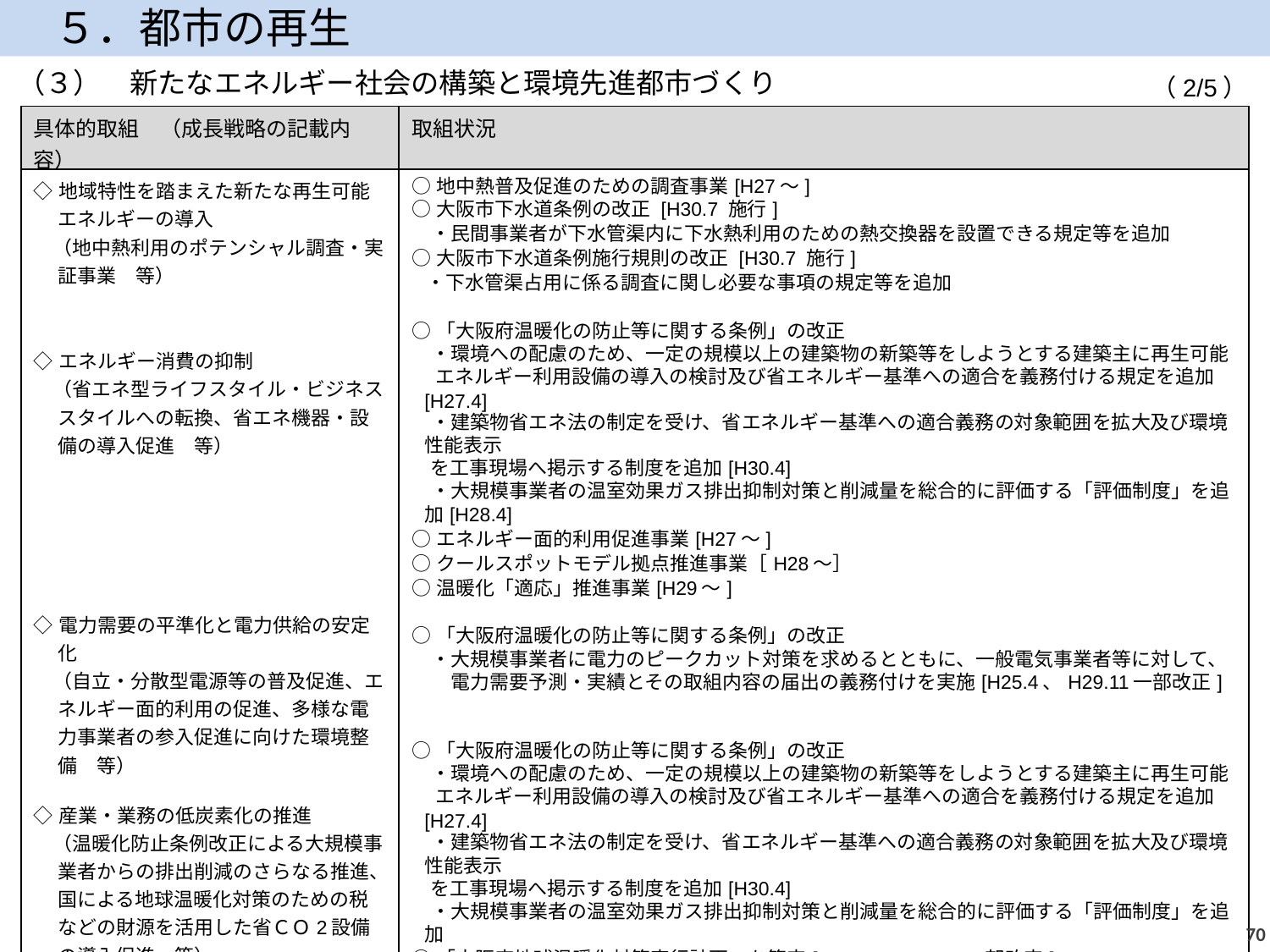

５．都市の再生
（３）　新たなエネルギー社会の構築と環境先進都市づくり
（2/5）
| 具体的取組　（成長戦略の記載内容） | 取組状況 |
| --- | --- |
| ◇地域特性を踏まえた新たな再生可能エネルギーの導入 　（地中熱利用のポテンシャル調査・実証事業　等） 　 ◇エネルギー消費の抑制 　（省エネ型ライフスタイル・ビジネススタイルへの転換、省エネ機器・設備の導入促進　等） ◇電力需要の平準化と電力供給の安定化 　（自立・分散型電源等の普及促進、エネルギー面的利用の促進、多様な電力事業者の参入促進に向けた環境整備　等） ◇産業・業務の低炭素化の推進 　（温暖化防止条例改正による大規模事業者からの排出削減のさらなる推進、国による地球温暖化対策のための税などの財源を活用した省ＣＯ2設備の導入促進　等） | ○地中熱普及促進のための調査事業[H27～] ○大阪市下水道条例の改正 [H30.7 施行] 　・民間事業者が下水管渠内に下水熱利用のための熱交換器を設置できる規定等を追加 ○大阪市下水道条例施行規則の改正 [H30.7 施行] ・下水管渠占用に係る調査に関し必要な事項の規定等を追加 ○「大阪府温暖化の防止等に関する条例」の改正 　・環境への配慮のため、一定の規模以上の建築物の新築等をしようとする建築主に再生可能 　 エネルギー利用設備の導入の検討及び省エネルギー基準への適合を義務付ける規定を追加[H27.4] 　・建築物省エネ法の制定を受け、省エネルギー基準への適合義務の対象範囲を拡大及び環境性能表示 を工事現場へ掲示する制度を追加[H30.4] 　・大規模事業者の温室効果ガス排出抑制対策と削減量を総合的に評価する「評価制度」を追加[H28.4] ○エネルギー面的利用促進事業[H27～] ○クールスポットモデル拠点推進事業［H28～］ ○温暖化「適応」推進事業[H29～] ○「大阪府温暖化の防止等に関する条例」の改正 　・大規模事業者に電力のピークカット対策を求めるとともに、一般電気事業者等に対して、 　　電力需要予測・実績とその取組内容の届出の義務付けを実施[H25.4、H29.11一部改正] ○「大阪府温暖化の防止等に関する条例」の改正 　・環境への配慮のため、一定の規模以上の建築物の新築等をしようとする建築主に再生可能 　 エネルギー利用設備の導入の検討及び省エネルギー基準への適合を義務付ける規定を追加[H27.4] 　・建築物省エネ法の制定を受け、省エネルギー基準への適合義務の対象範囲を拡大及び環境性能表示 を工事現場へ掲示する制度を追加[H30.4] 　・大規模事業者の温室効果ガス排出抑制対策と削減量を総合的に評価する「評価制度」を追加 ○「大阪府地球温暖化対策実行計画」を策定[H27.3、H29.12一部改定] ○「おおさかヒートアイランド対策推進計画」を策定[H27.3] |
70